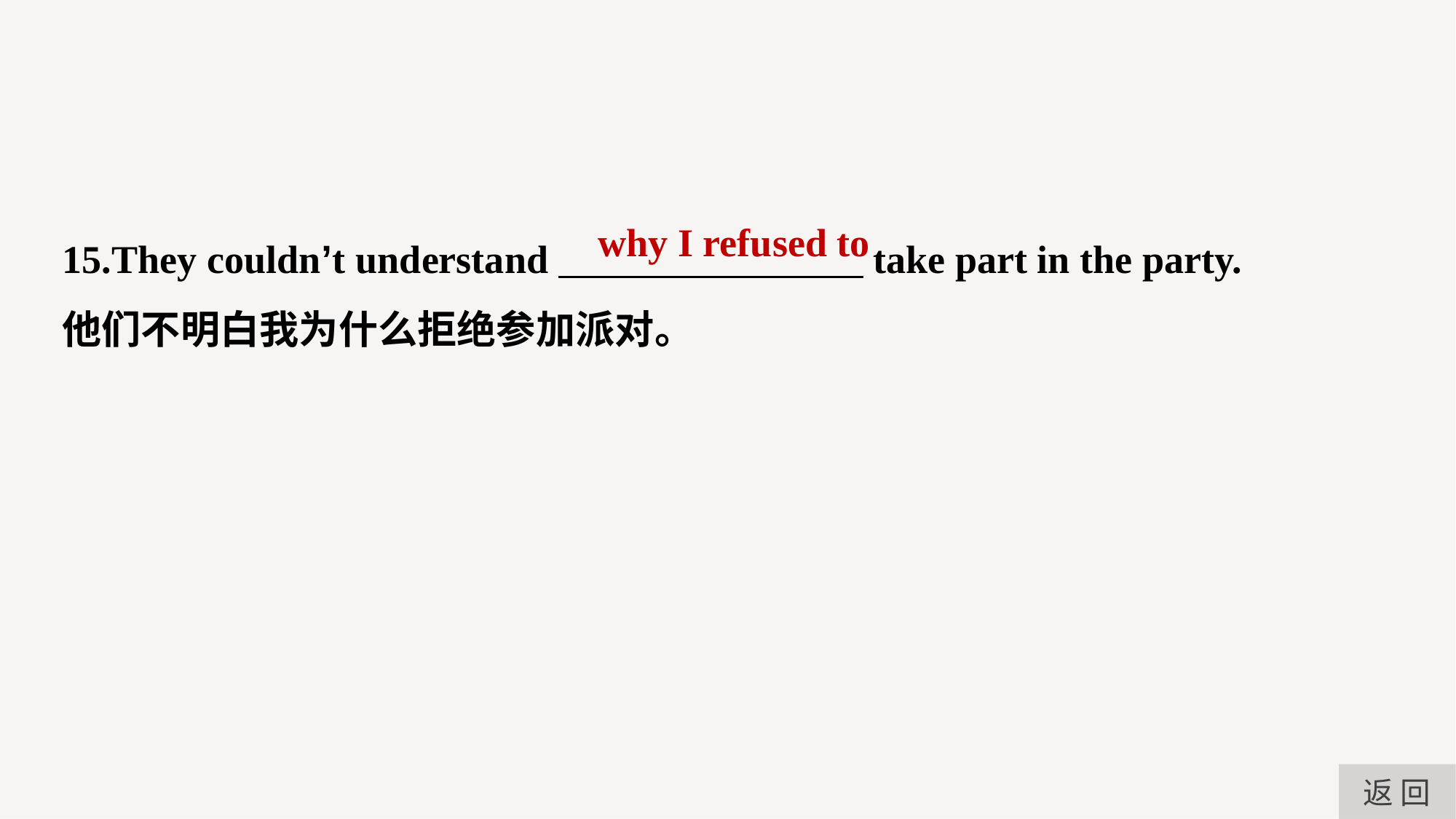

15.They couldn’t understand                                 take part in the party.
他们不明白我为什么拒绝参加派对。
why I refused to
返 回